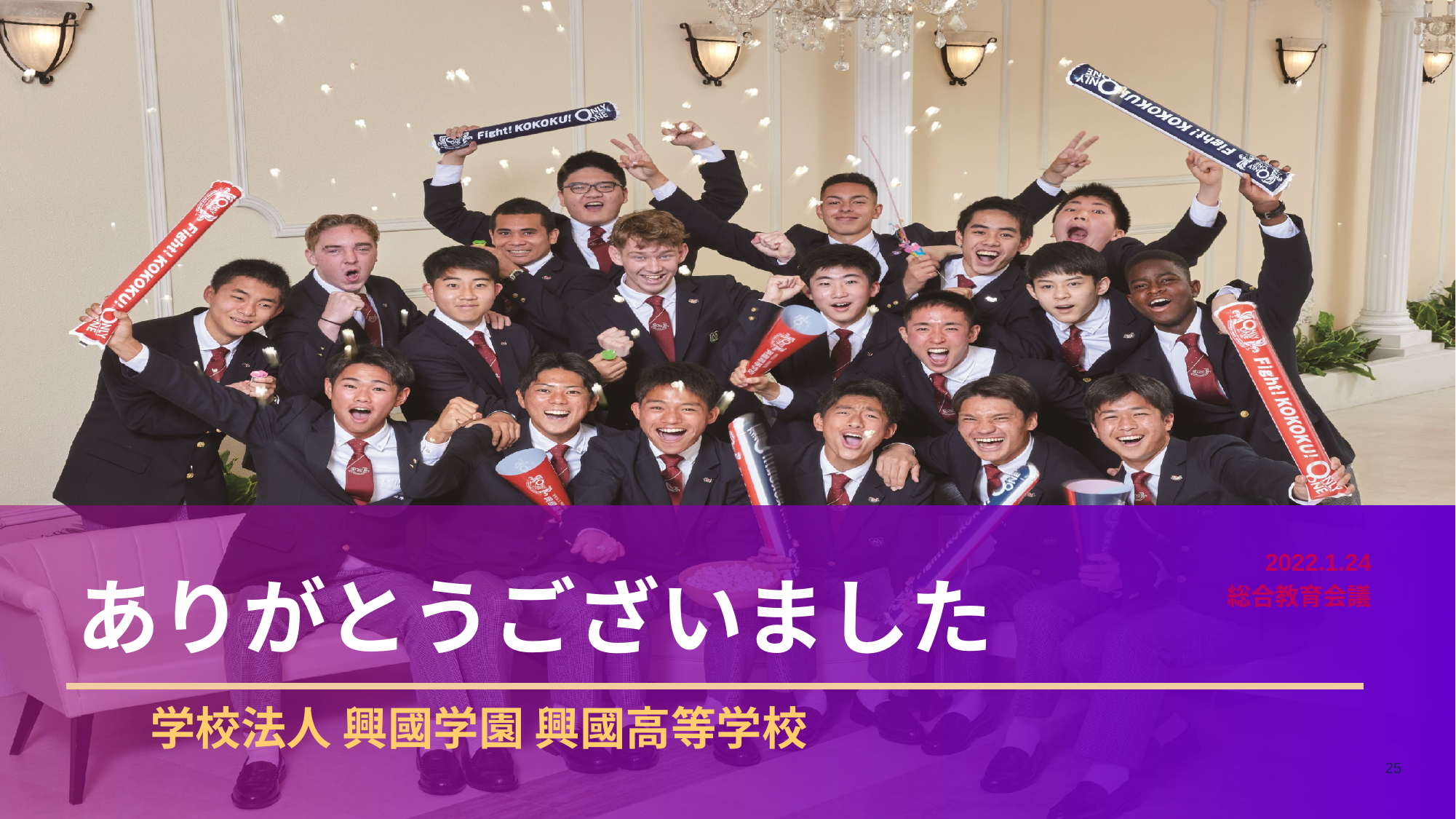

2022.1.24
総合教育会議
ありがとうございました

学校法人 興國学園 興國高等学校
  25